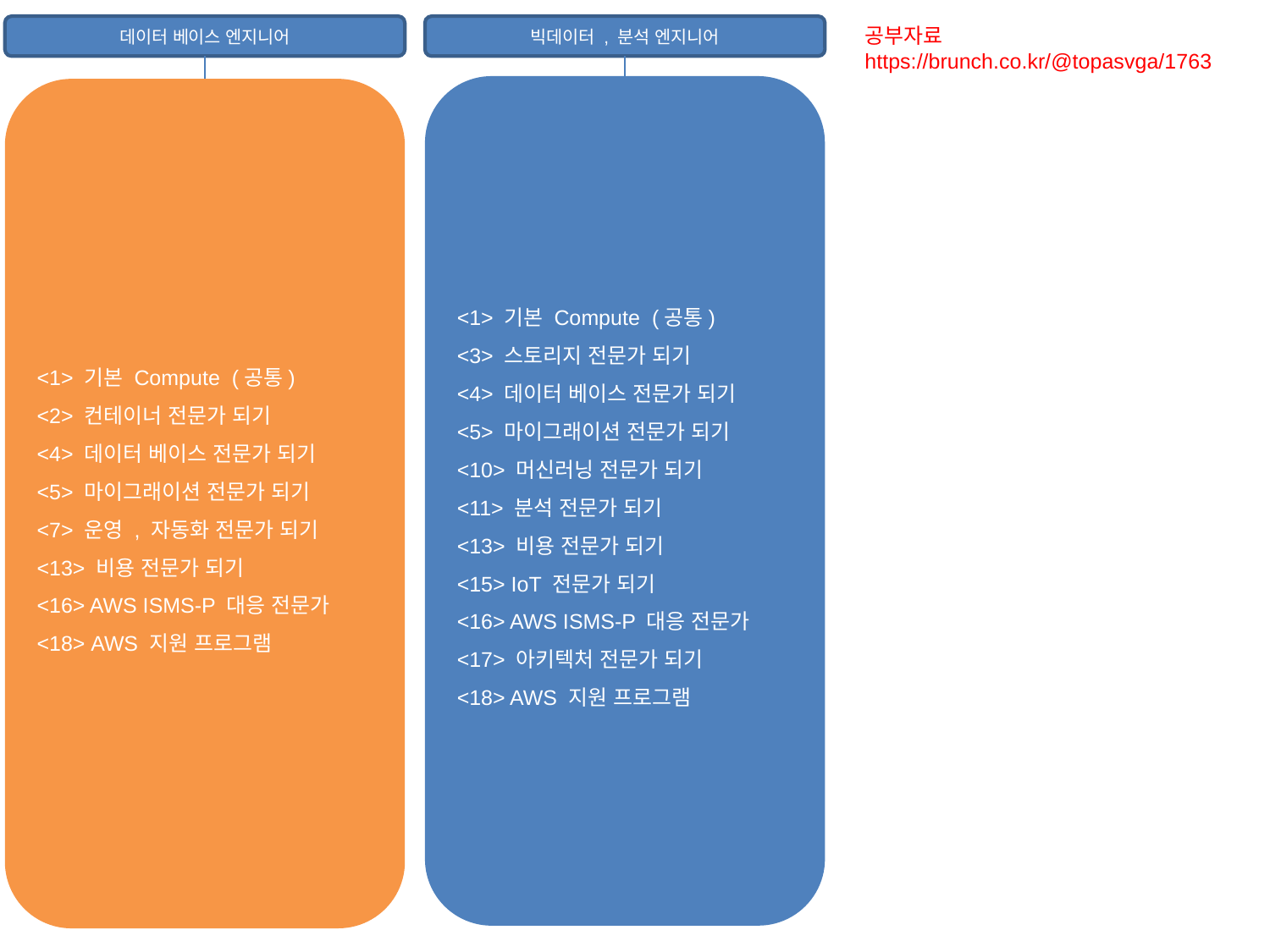

데이터 베이스 엔지니어
빅데이터 , 분석 엔지니어
공부자료
https://brunch.co.kr/@topasvga/1763
<1> 기본 Compute  (공통)
<3> 스토리지 전문가 되기
<4> 데이터 베이스 전문가 되기
<5> 마이그래이션 전문가 되기
<10> 머신러닝 전문가 되기
<11> 분석 전문가 되기
<13> 비용 전문가 되기
<15> IoT 전문가 되기
<16> AWS ISMS-P 대응 전문가 <17> 아키텍처 전문가 되기
<18> AWS 지원 프로그램
<1> 기본 Compute  (공통)
<2> 컨테이너 전문가 되기
<4> 데이터 베이스 전문가 되기
<5> 마이그래이션 전문가 되기
<7> 운영 , 자동화 전문가 되기
<13> 비용 전문가 되기
<16> AWS ISMS-P 대응 전문가 <18> AWS 지원 프로그램